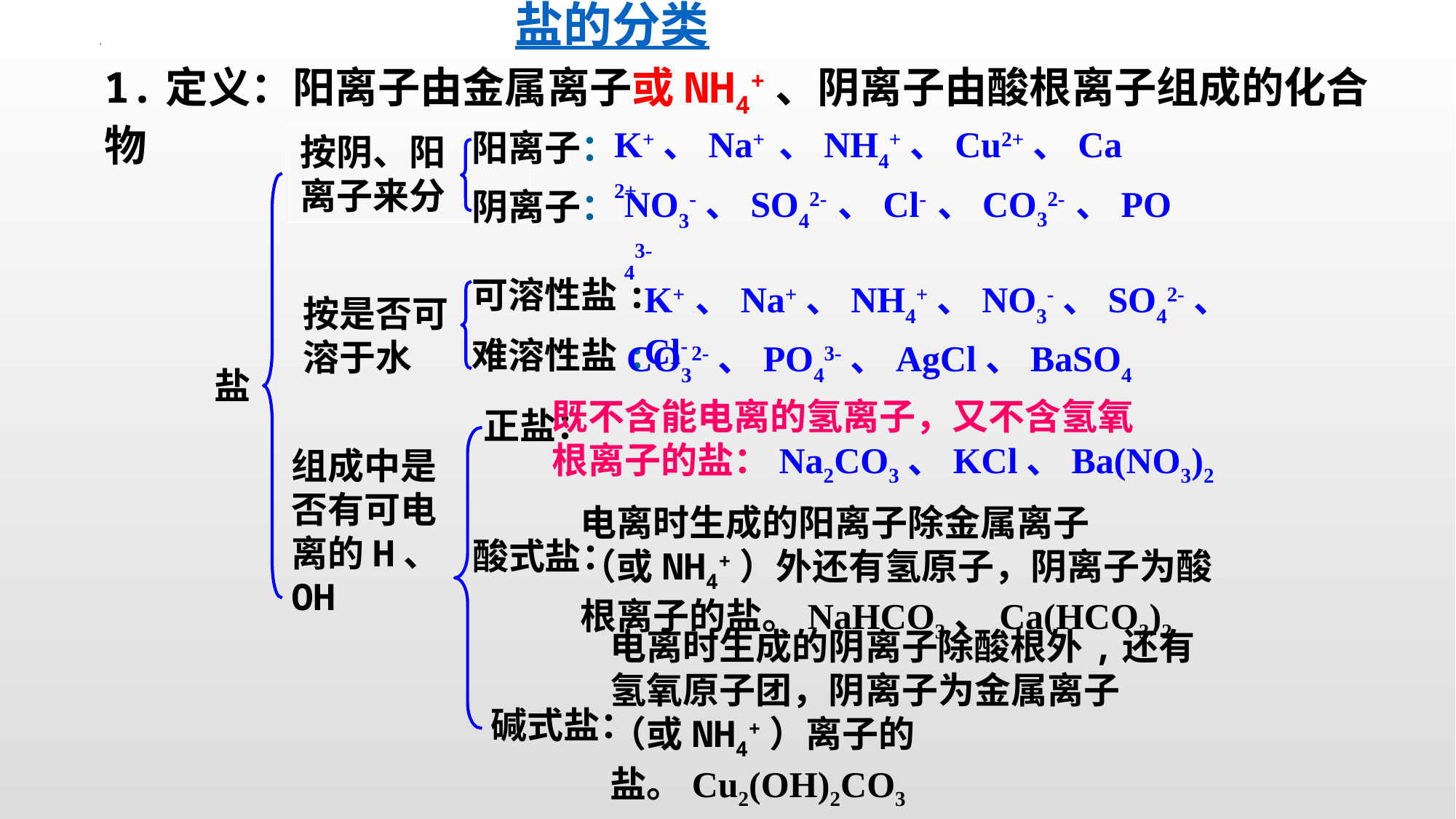

盐的分类
1.定义：阳离子由金属离子或NH4+、阴离子由酸根离子组成的化合物
K+、Na+ 、NH4+、Cu2+、Ca2+
阳离子：
按阴、阳
离子来分

NO3-、SO42-、、Cl-、、CO32-、、PO43-
阴离子：
可溶性盐:
K+、、Na+、NH4+、NO3-、SO42-、Cl-

按是否可
溶于水
难溶性盐:
CO32-、PO43-、AgCl、BaSO4
盐
既不含能电离的氢离子，又不含氢氧
根离子的盐：Na2CO3、KCl、Ba(NO3)2
正盐：

组成中是否有可电离的H、OH
电离时生成的阳离子除金属离子
（或NH4+）外还有氢原子，阴离子为酸
根离子的盐。NaHCO3、Ca(HCO3)2
酸式盐：
电离时生成的阴离子除酸根外,还有氢氧原子团，阴离子为金属离子
（或NH4+）离子的盐。Cu2(OH)2CO3
碱式盐：